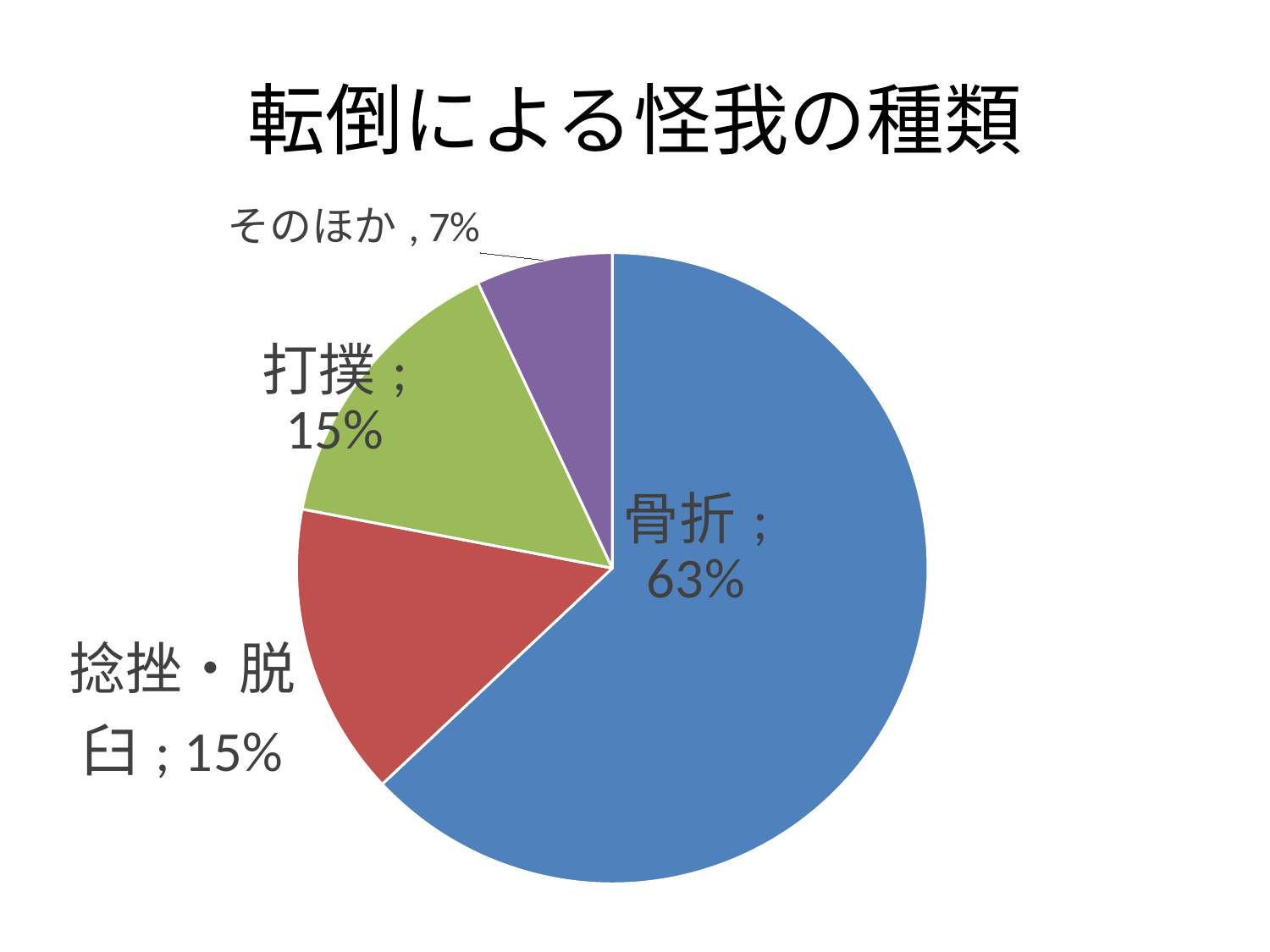

# 転倒による怪我の種類

### Chart

| Category | 転倒によるけがの種類 |
|---|---|
| 骨折 | 0.63 |
| 捻挫・脱臼 | 0.15 |
| 打撲 | 0.15 |
| そのほか | 0.07 |